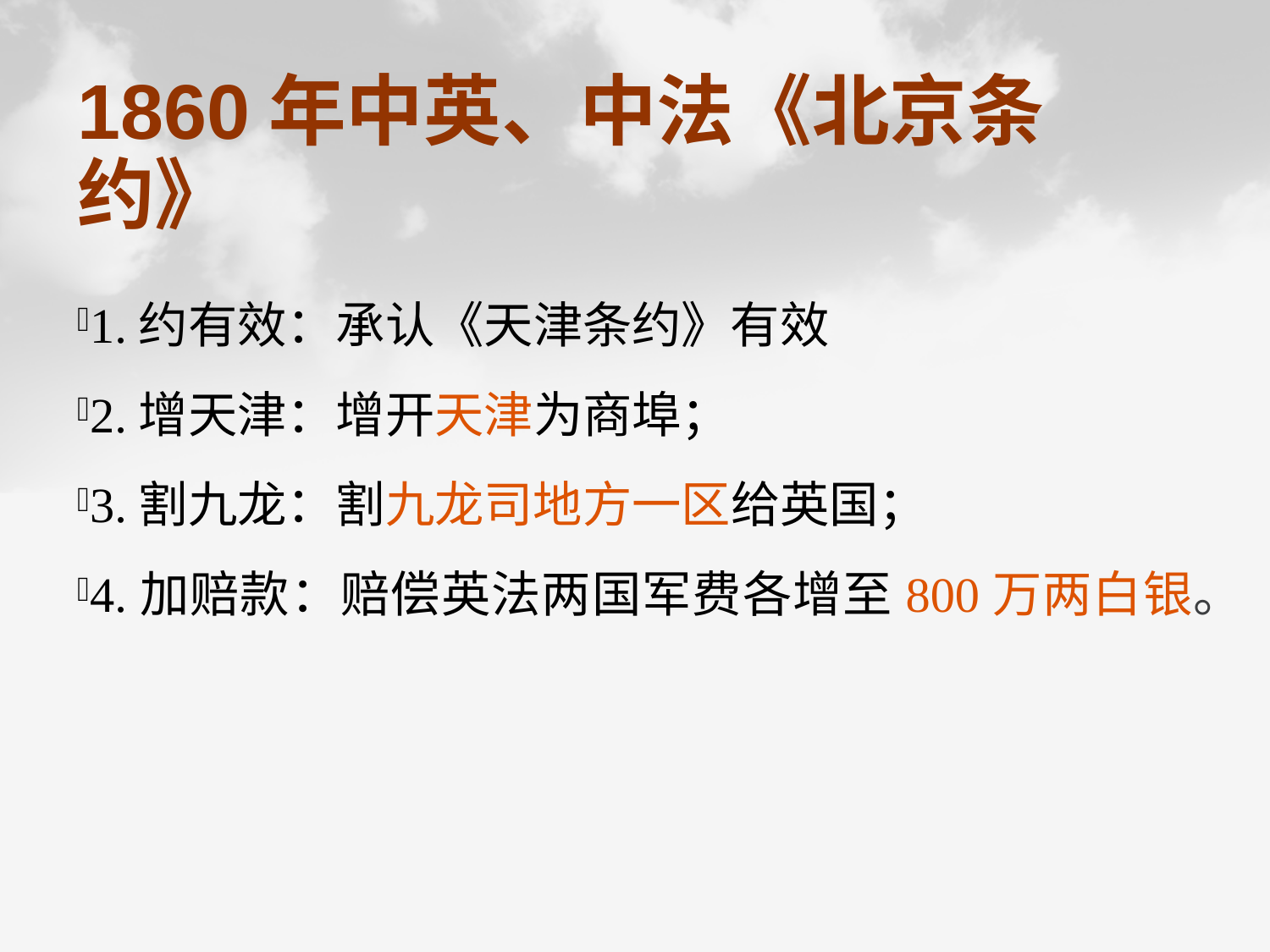

# 1860年中英、中法《北京条约》
1.约有效：承认《天津条约》有效
2.增天津：增开天津为商埠；
3.割九龙：割九龙司地方一区给英国；
4.加赔款：赔偿英法两国军费各增至800万两白银。